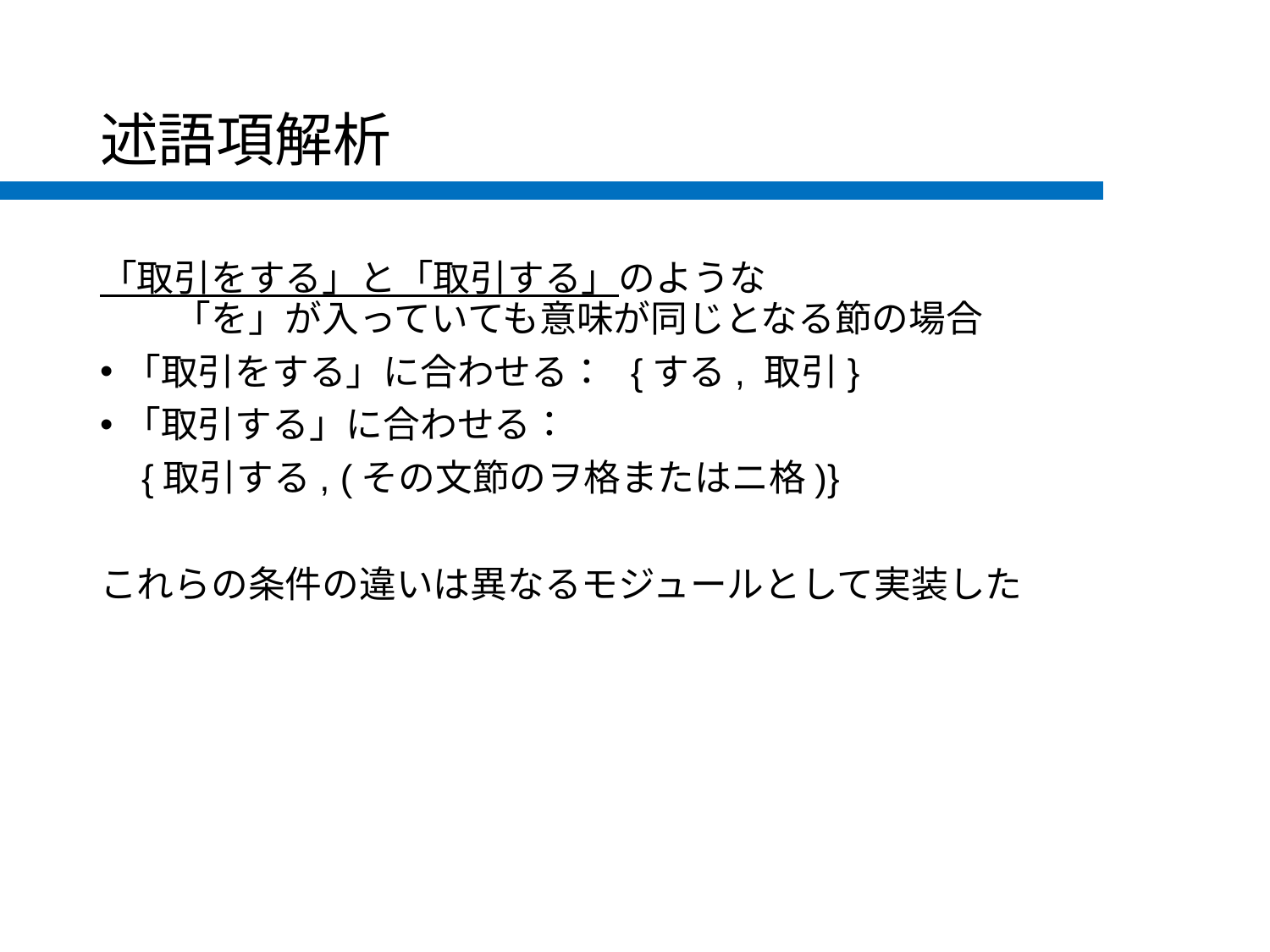

# 述語項解析
「取引をする」と「取引する」のような			　　　「を」が入っていても意味が同じとなる節の場合
「取引をする」に合わせる：  {する, 取引}
「取引する」に合わせる：
    {取引する, (その文節のヲ格またはニ格)}

これらの条件の違いは異なるモジュールとして実装した